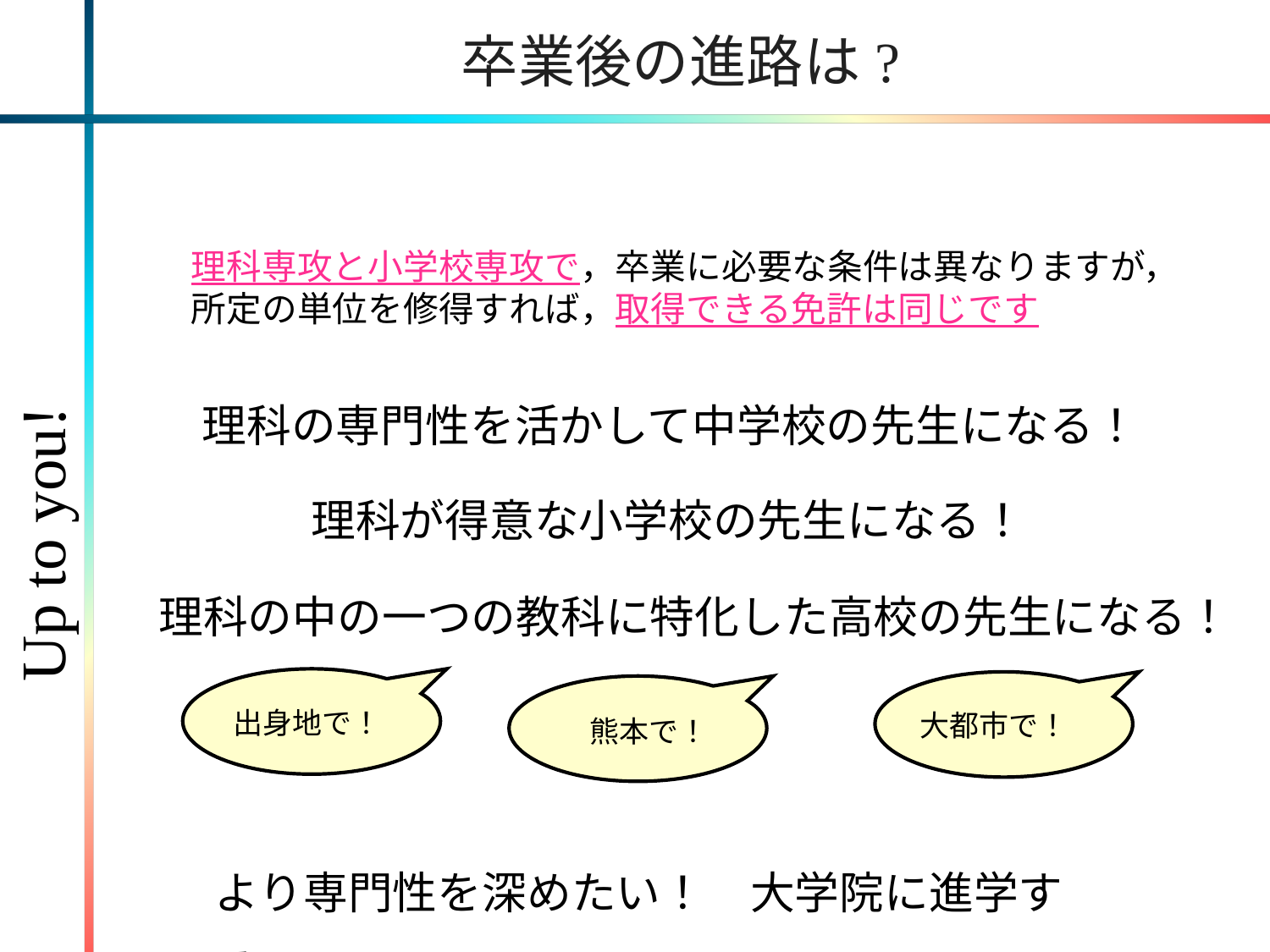

# 卒業後の進路は?
理科専攻と小学校専攻で，卒業に必要な条件は異なりますが，
所定の単位を修得すれば，取得できる免許は同じです
理科の専門性を活かして中学校の先生になる！
理科が得意な小学校の先生になる！
Up to you!
理科の中の一つの教科に特化した高校の先生になる！

出身地で！

大都市で！

熊本で！
より専門性を深めたい！　大学院に進学する